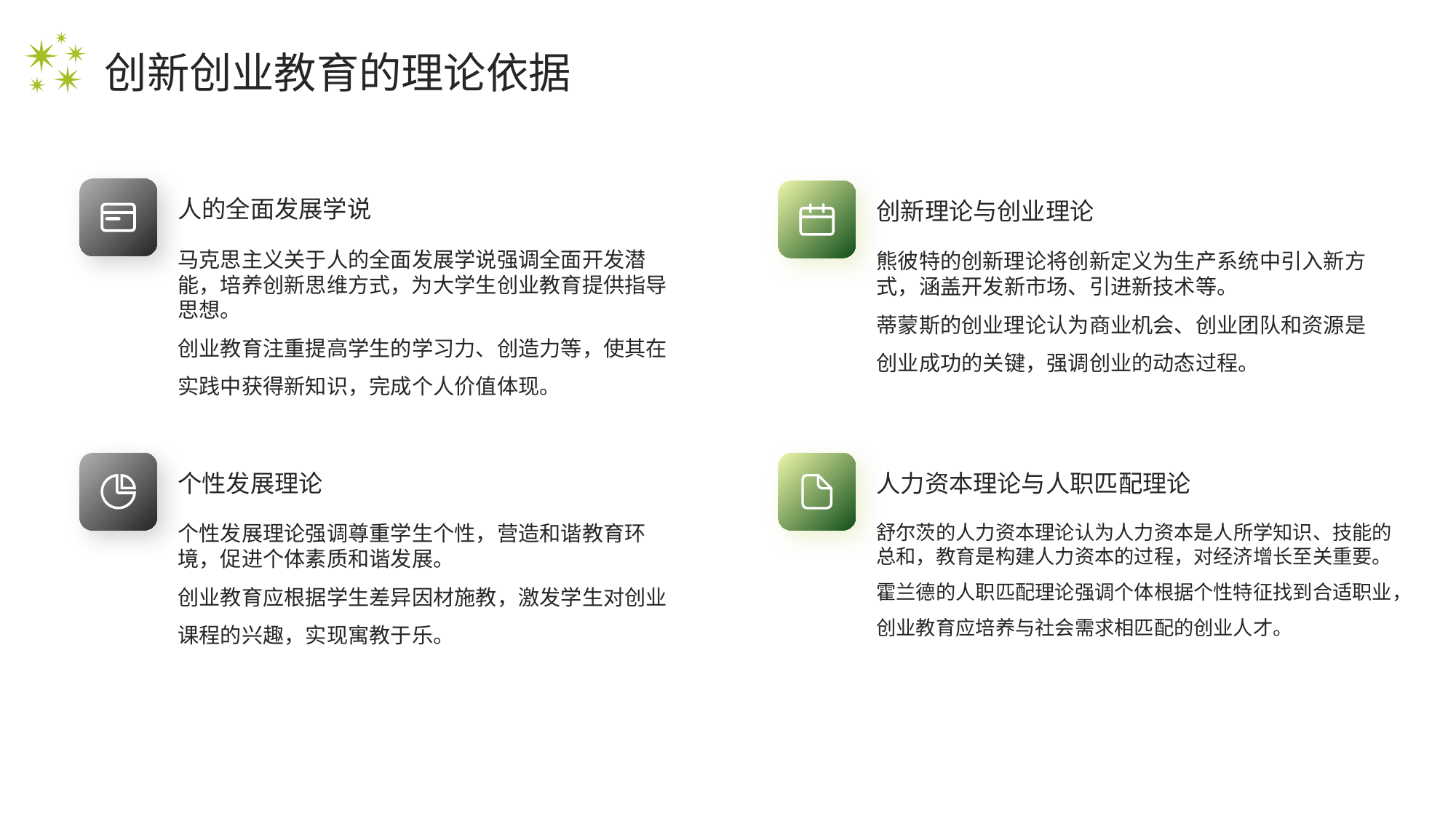

创新创业教育的理论依据

人的全面发展学说
创新理论与创业理论

马克思主义关于人的全面发展学说强调全面开发潜能，培养创新思维方式，为大学生创业教育提供指导思想。
创业教育注重提高学生的学习力、创造力等，使其在实践中获得新知识，完成个人价值体现。
熊彼特的创新理论将创新定义为生产系统中引入新方式，涵盖开发新市场、引进新技术等。
蒂蒙斯的创业理论认为商业机会、创业团队和资源是创业成功的关键，强调创业的动态过程。
人力资本理论与人职匹配理论
个性发展理论

舒尔茨的人力资本理论认为人力资本是人所学知识、技能的总和，教育是构建人力资本的过程，对经济增长至关重要。
霍兰德的人职匹配理论强调个体根据个性特征找到合适职业，创业教育应培养与社会需求相匹配的创业人才。
个性发展理论强调尊重学生个性，营造和谐教育环境，促进个体素质和谐发展。
创业教育应根据学生差异因材施教，激发学生对创业课程的兴趣，实现寓教于乐。